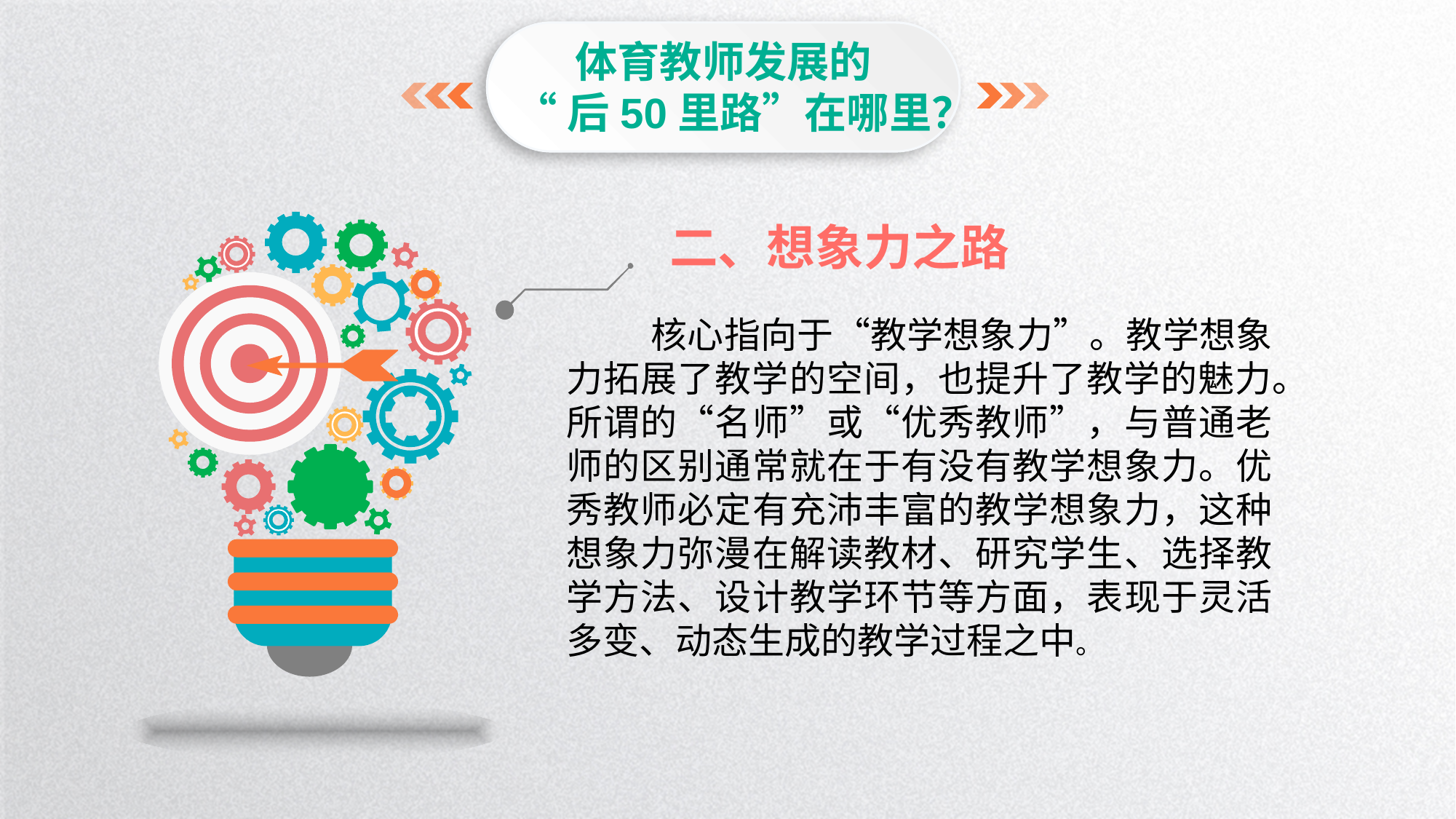

体育教师发展的
“后50里路”在哪里？

二、想象力之路

         核心指向于“教学想象力”。教学想象力拓展了教学的空间，也提升了教学的魅力。所谓的“名师”或“优秀教师”，与普通老师的区别通常就在于有没有教学想象力。优秀教师必定有充沛丰富的教学想象力，这种想象力弥漫在解读教材、研究学生、选择教学方法、设计教学环节等方面，表现于灵活多变、动态生成的教学过程之中。